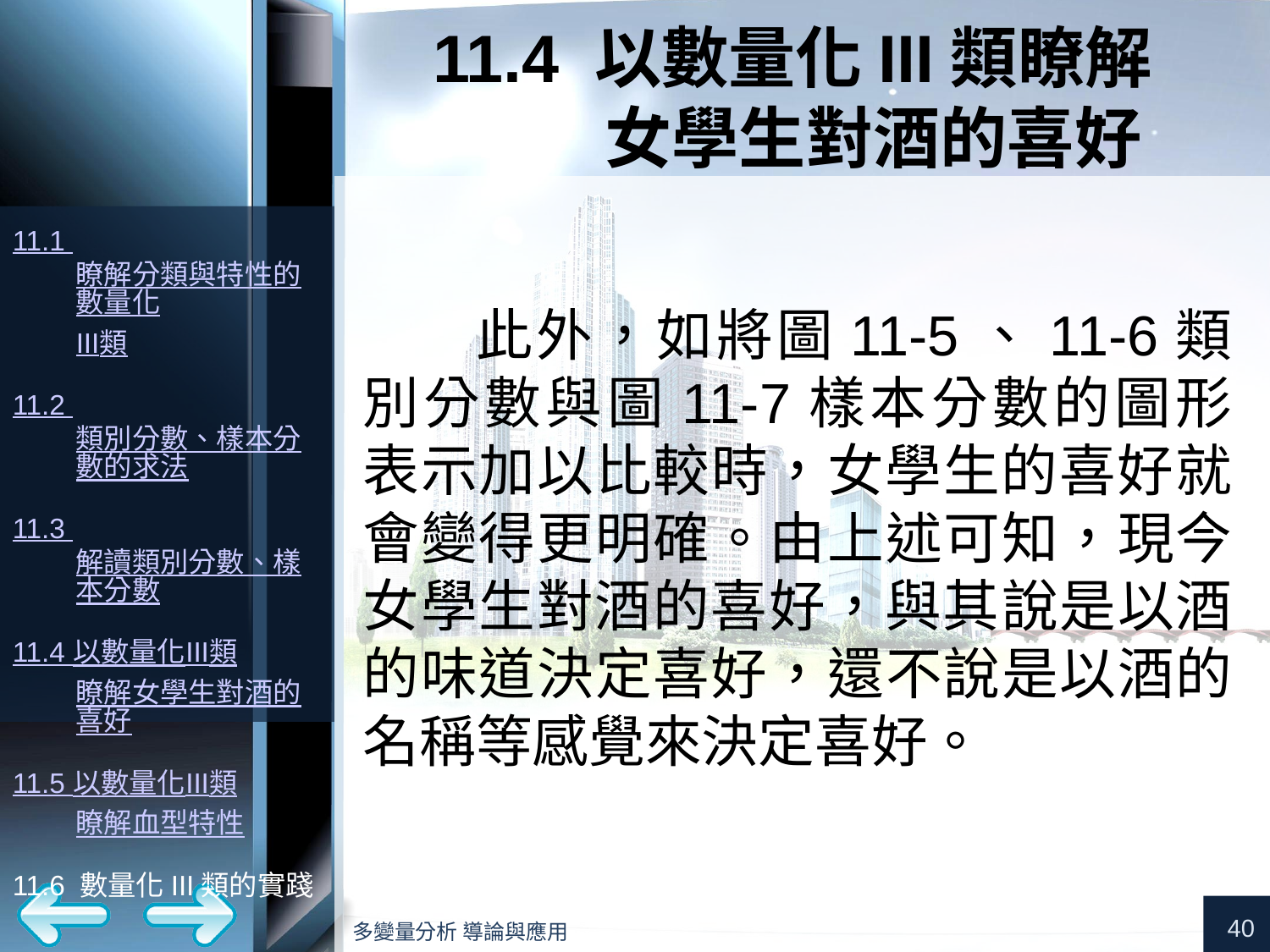

# 11.4 以數量化III類瞭解 女學生對酒的喜好
此外，如將圖11-5、11-6類別分數與圖11-7樣本分數的圖形表示加以比較時，女學生的喜好就會變得更明確。由上述可知，現今女學生對酒的喜好，與其說是以酒的味道決定喜好，還不說是以酒的名稱等感覺來決定喜好。
40
多變量分析 導論與應用